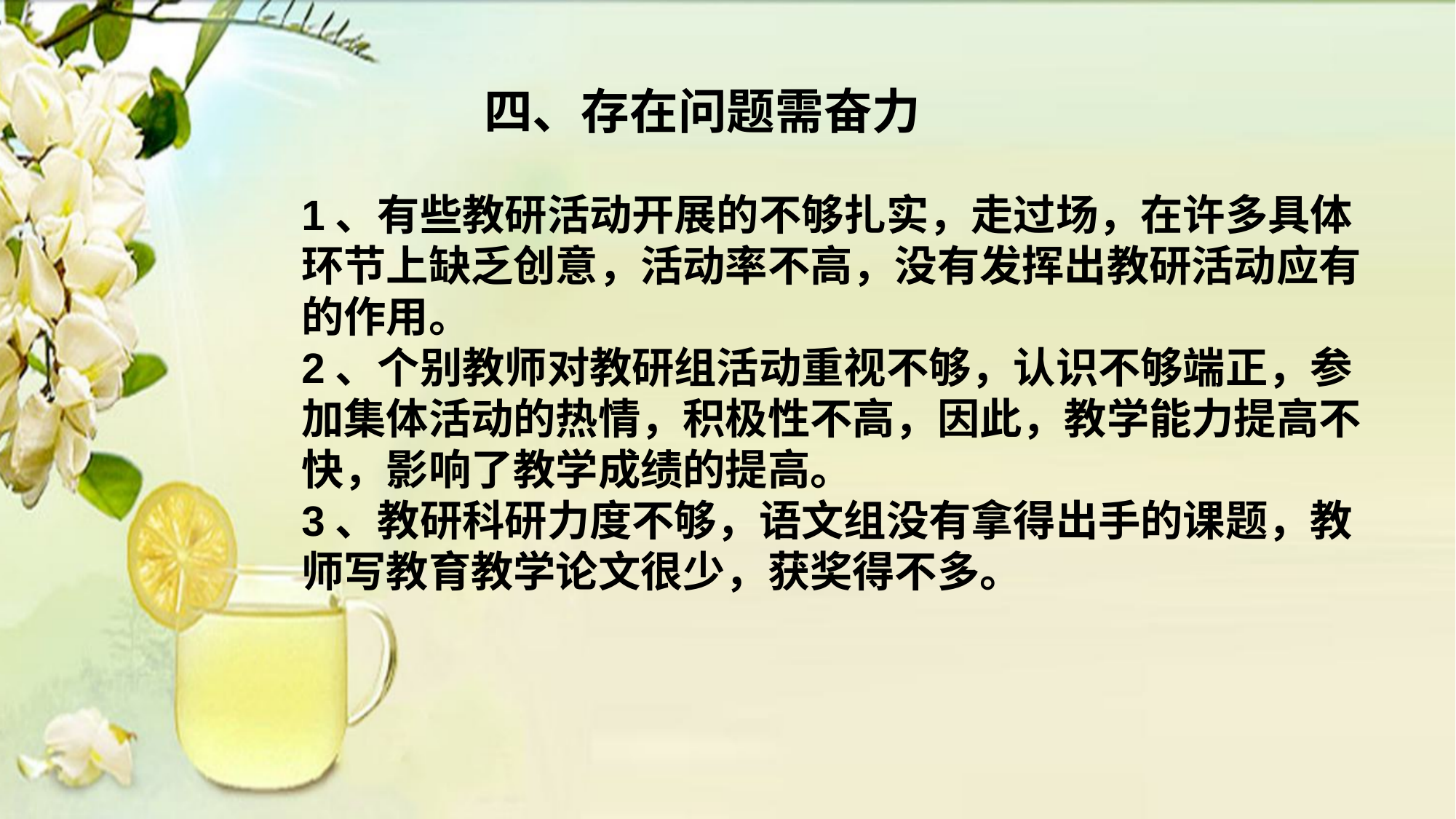

四、存在问题需奋力
1、有些教研活动开展的不够扎实，走过场，在许多具体环节上缺乏创意，活动率不高，没有发挥出教研活动应有的作用。
2、个别教师对教研组活动重视不够，认识不够端正，参加集体活动的热情，积极性不高，因此，教学能力提高不快，影响了教学成绩的提高。
3、教研科研力度不够，语文组没有拿得出手的课题，教师写教育教学论文很少，获奖得不多。